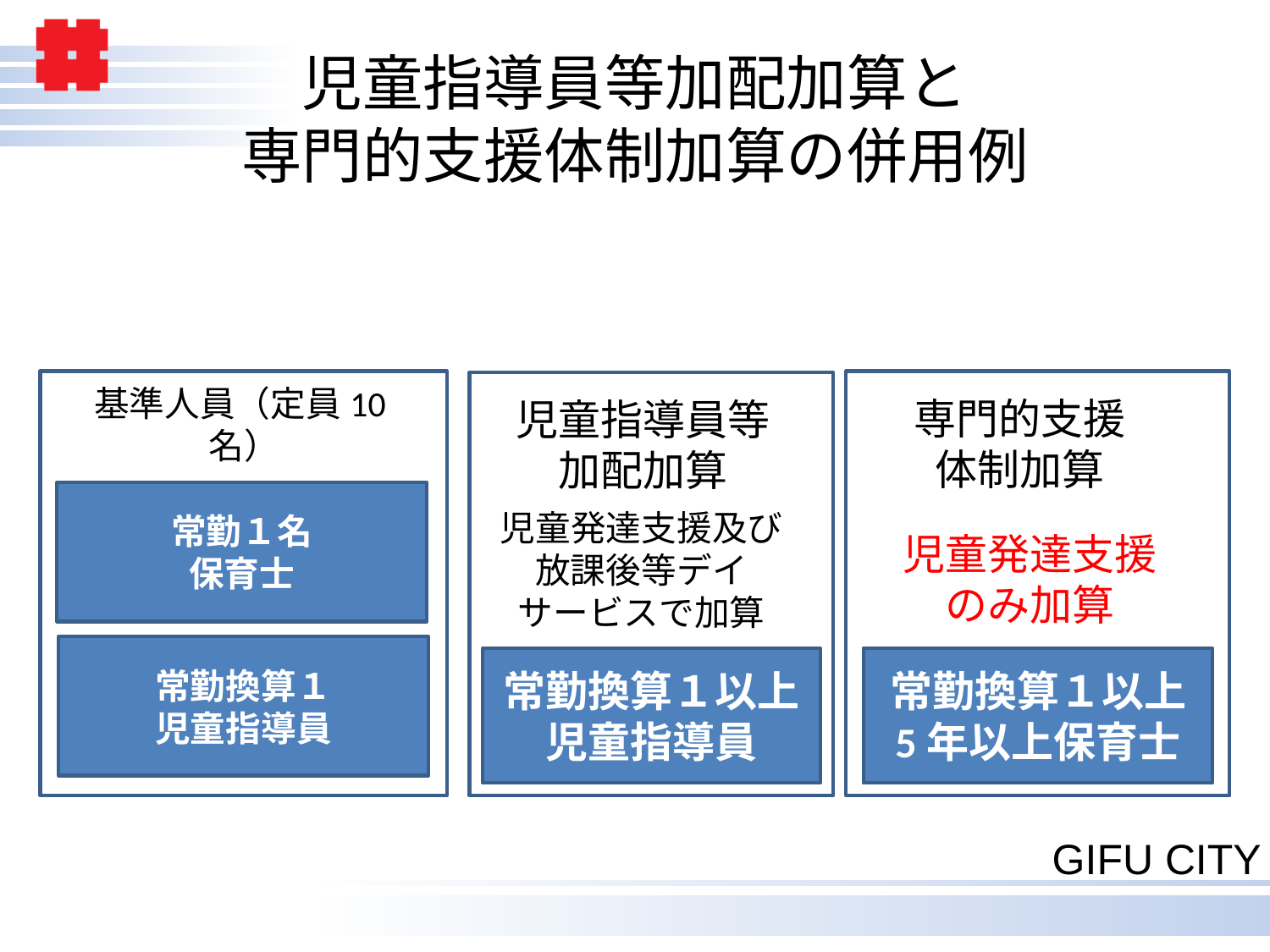

# 児童指導員等加配加算と 専門的支援体制加算の併用例

基準人員（定員10名）
専門的支援
体制加算
児童指導員等
加配加算
常勤１名
保育士
児童発達支援及び
放課後等デイ
サービスで加算
児童発達支援
のみ加算
常勤換算１
児童指導員
常勤換算１以上
児童指導員
常勤換算１以上
5年以上保育士